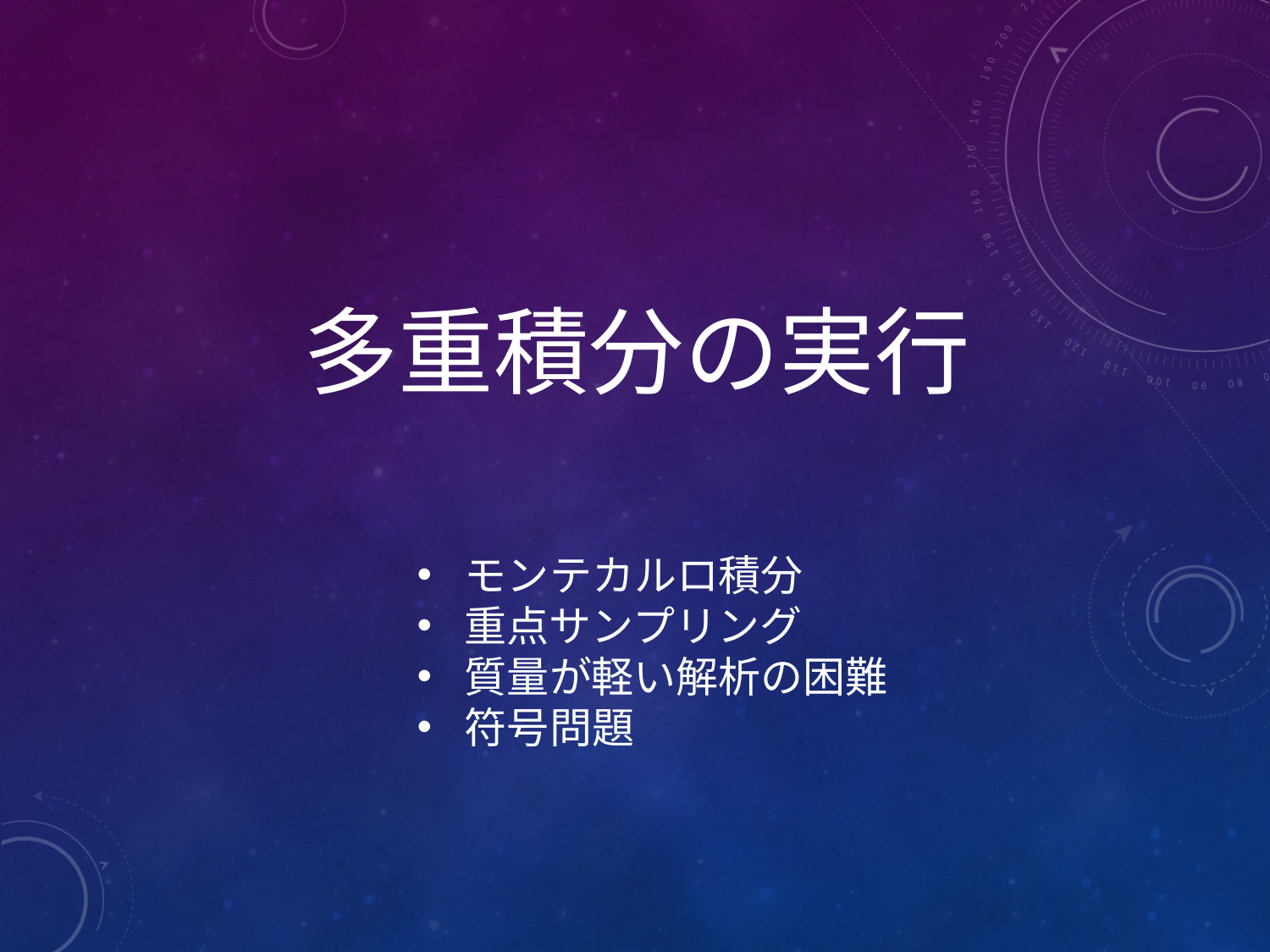

多重積分の実行
モンテカルロ積分
重点サンプリング
質量が軽い解析の困難
符号問題